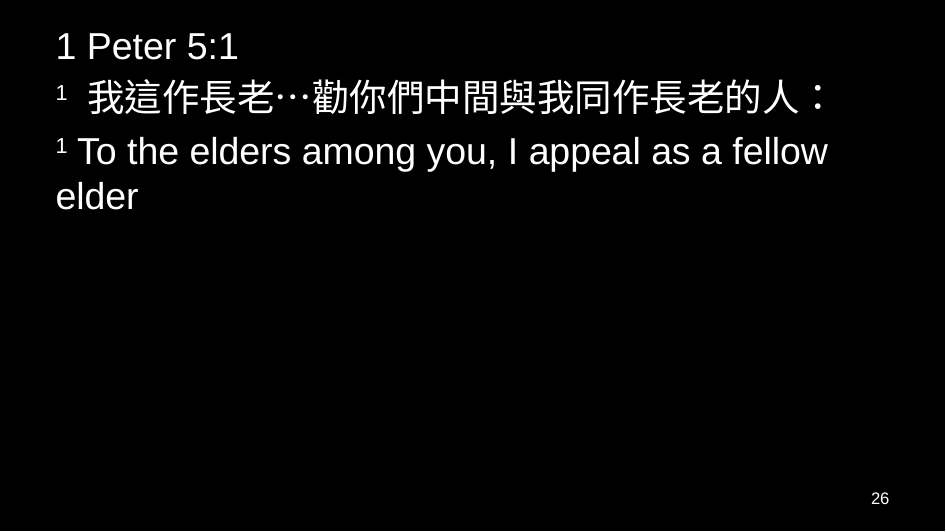

1 Peter 5:1
1 我這作長老…勸你們中間與我同作長老的人：
1 To the elders among you, I appeal as a fellow elder

26